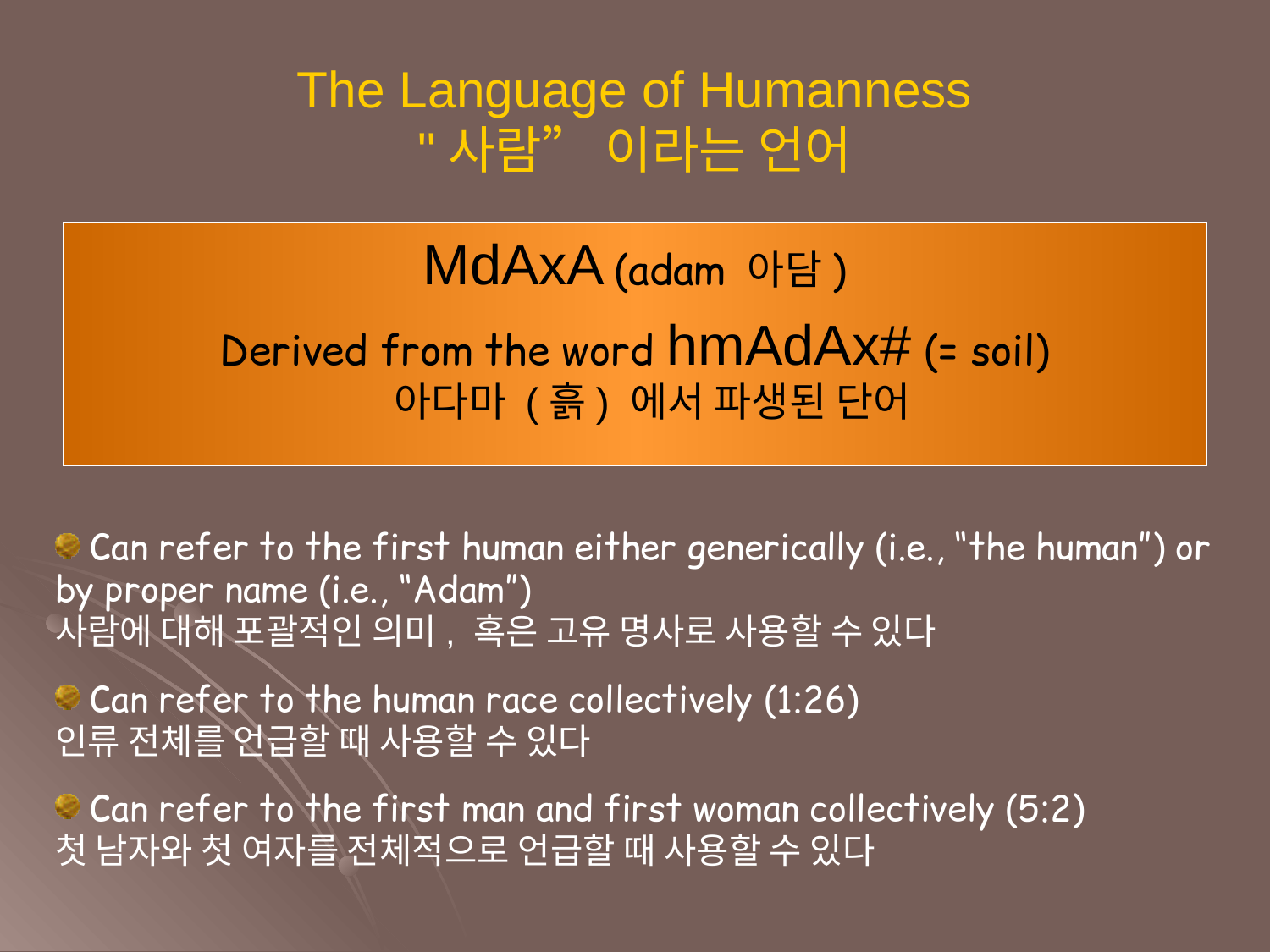

The Language of Humanness
"사람” 이라는 언어
MdAxA (adam 아담)
Derived from the word hmAdAx# (= soil)
아다마 (흙) 에서 파생된 단어
 Can refer to the first human either generically (i.e., “the human”) or by proper name (i.e., “Adam”)
사람에 대해 포괄적인 의미, 혹은 고유 명사로 사용할 수 있다
 Can refer to the human race collectively (1:26)
인류 전체를 언급할 때 사용할 수 있다
 Can refer to the first man and first woman collectively (5:2)
첫 남자와 첫 여자를 전체적으로 언급할 때 사용할 수 있다